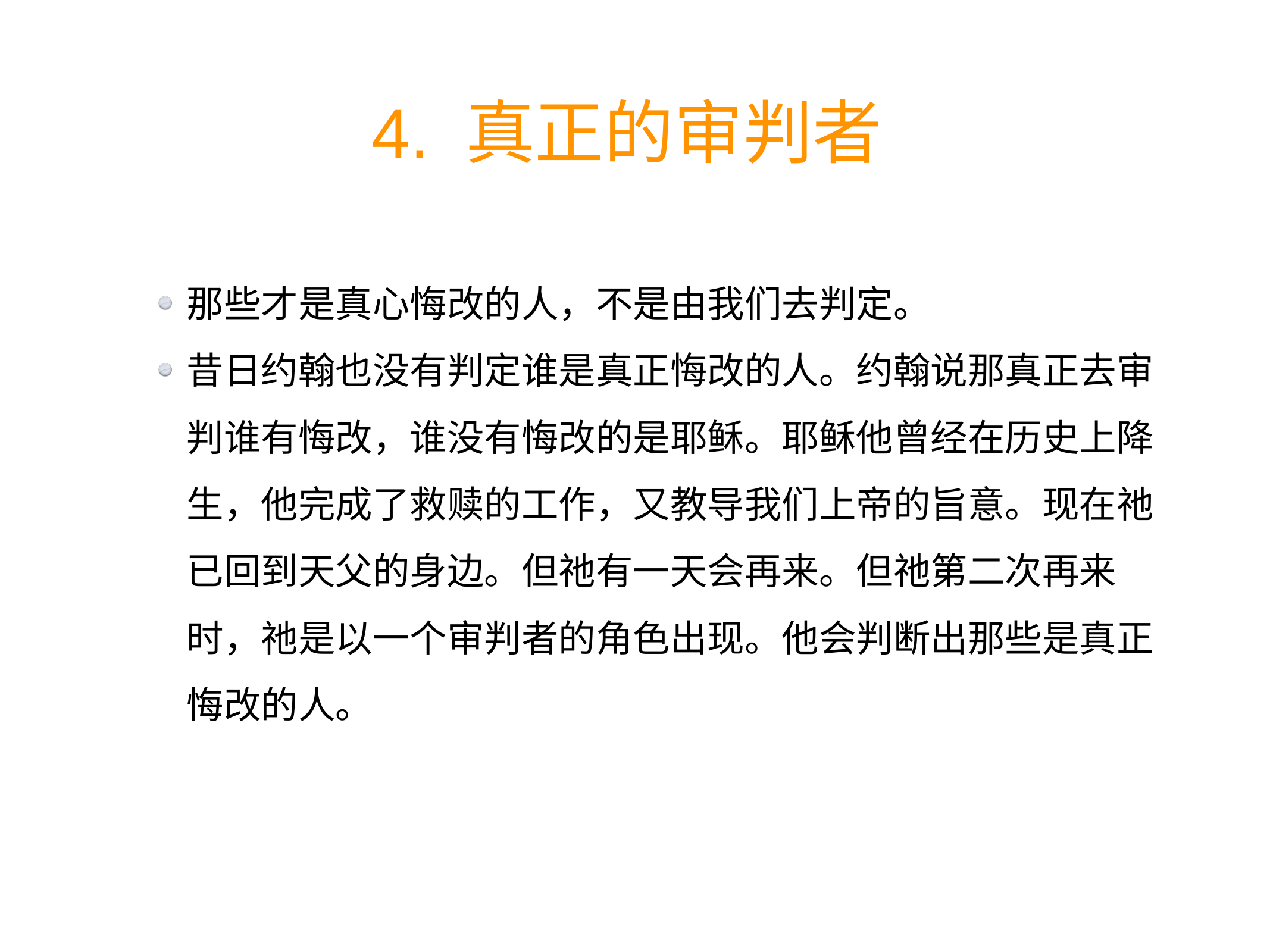

# 4. 真正的审判者
那些才是真心悔改的人，不是由我们去判定。
昔日约翰也没有判定谁是真正悔改的人。约翰说那真正去审判谁有悔改，谁没有悔改的是耶稣。耶稣他曾经在历史上降生，他完成了救赎的工作，又教导我们上帝的旨意。现在祂已回到天父的身边。但祂有一天会再来。但祂第二次再来时，祂是以一个审判者的角色出现。他会判断出那些是真正悔改的人。